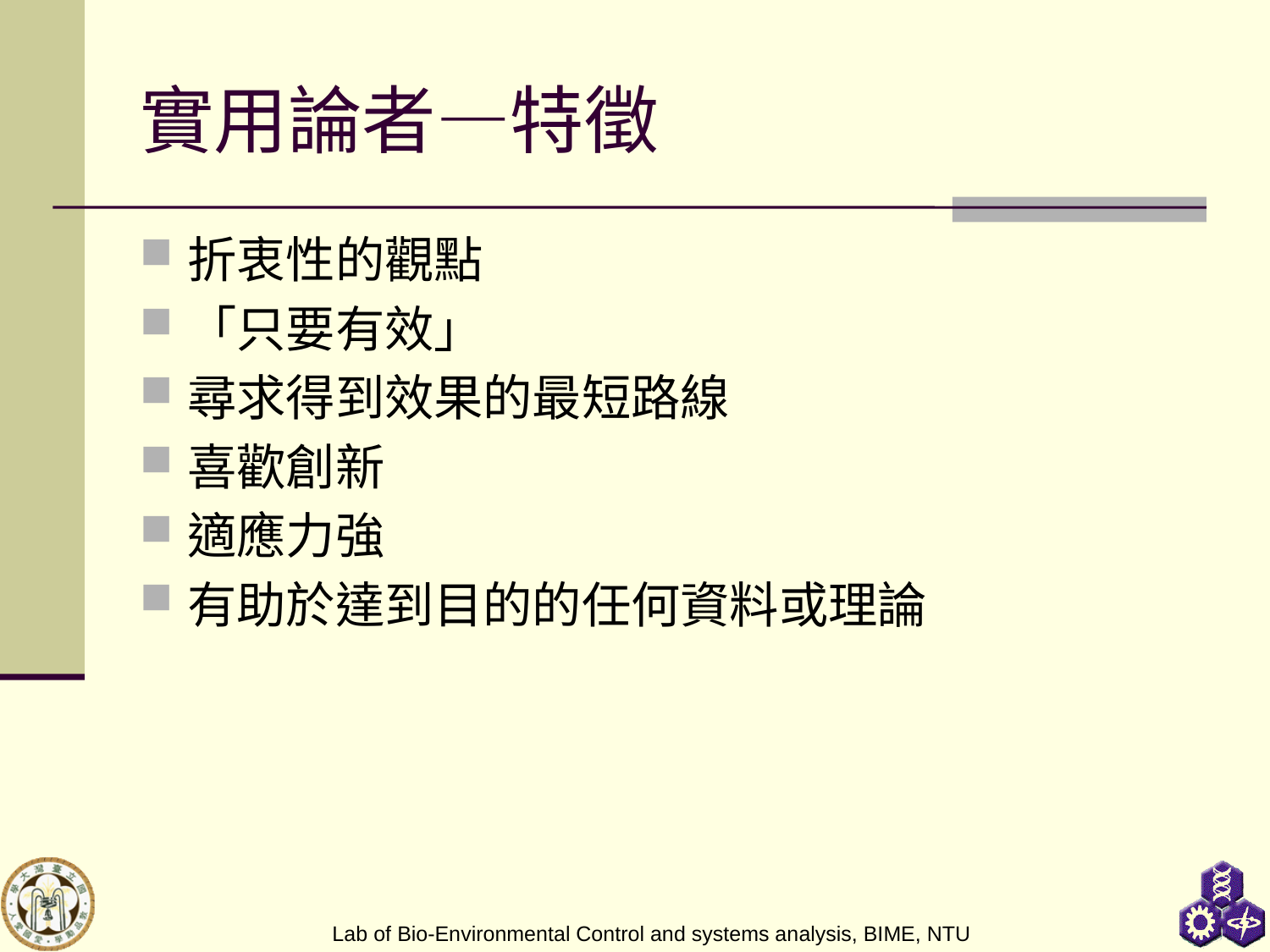

# 實用論者—特徵
折衷性的觀點
「只要有效」
尋求得到效果的最短路線
喜歡創新
適應力強
有助於達到目的的任何資料或理論